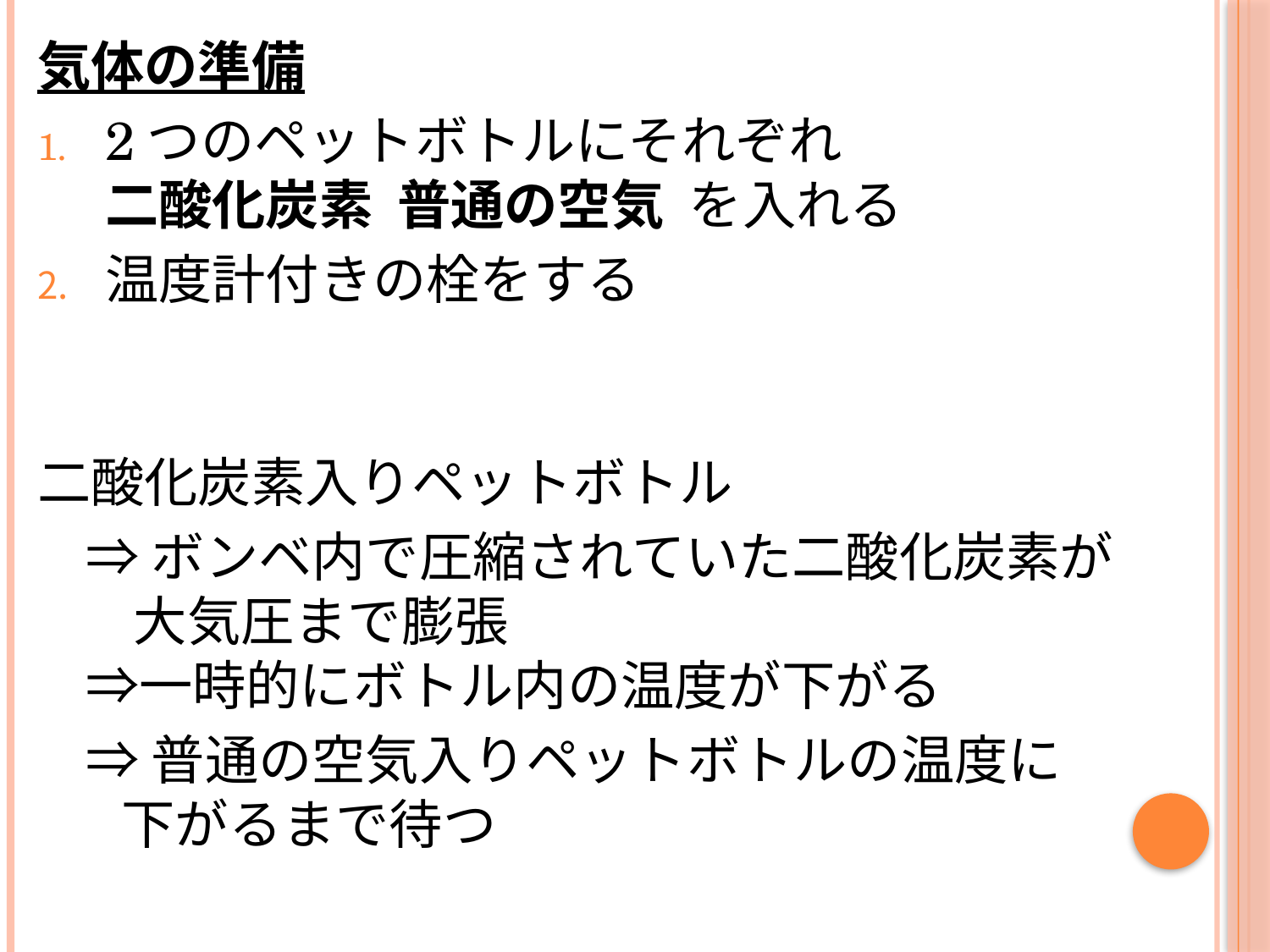

気体の準備
2つのペットボトルにそれぞれ
二酸化炭素  普通の空気  を入れる
温度計付きの栓をする
二酸化炭素入りペットボトル
    ⇒ボンベ内で圧縮されていた二酸化炭素が
        大気圧まで膨張
    ⇒一時的にボトル内の温度が下がる
    ⇒普通の空気入りペットボトルの温度に
       下がるまで待つ